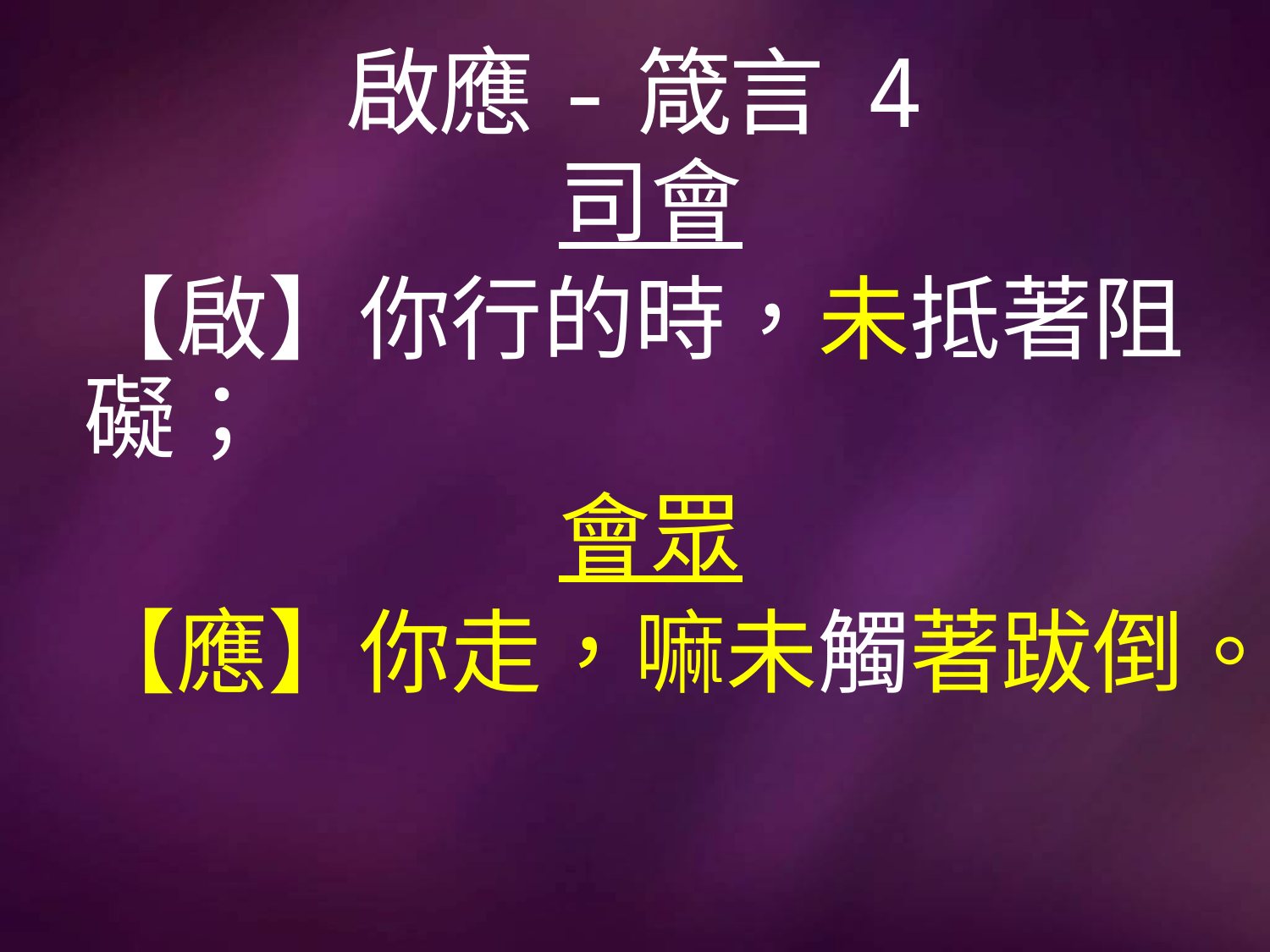

# 啟應-箴言 4
司會
【啟】你行的時，未抵著阻礙；
會眾
【應】你走，嘛未觸著跋倒。